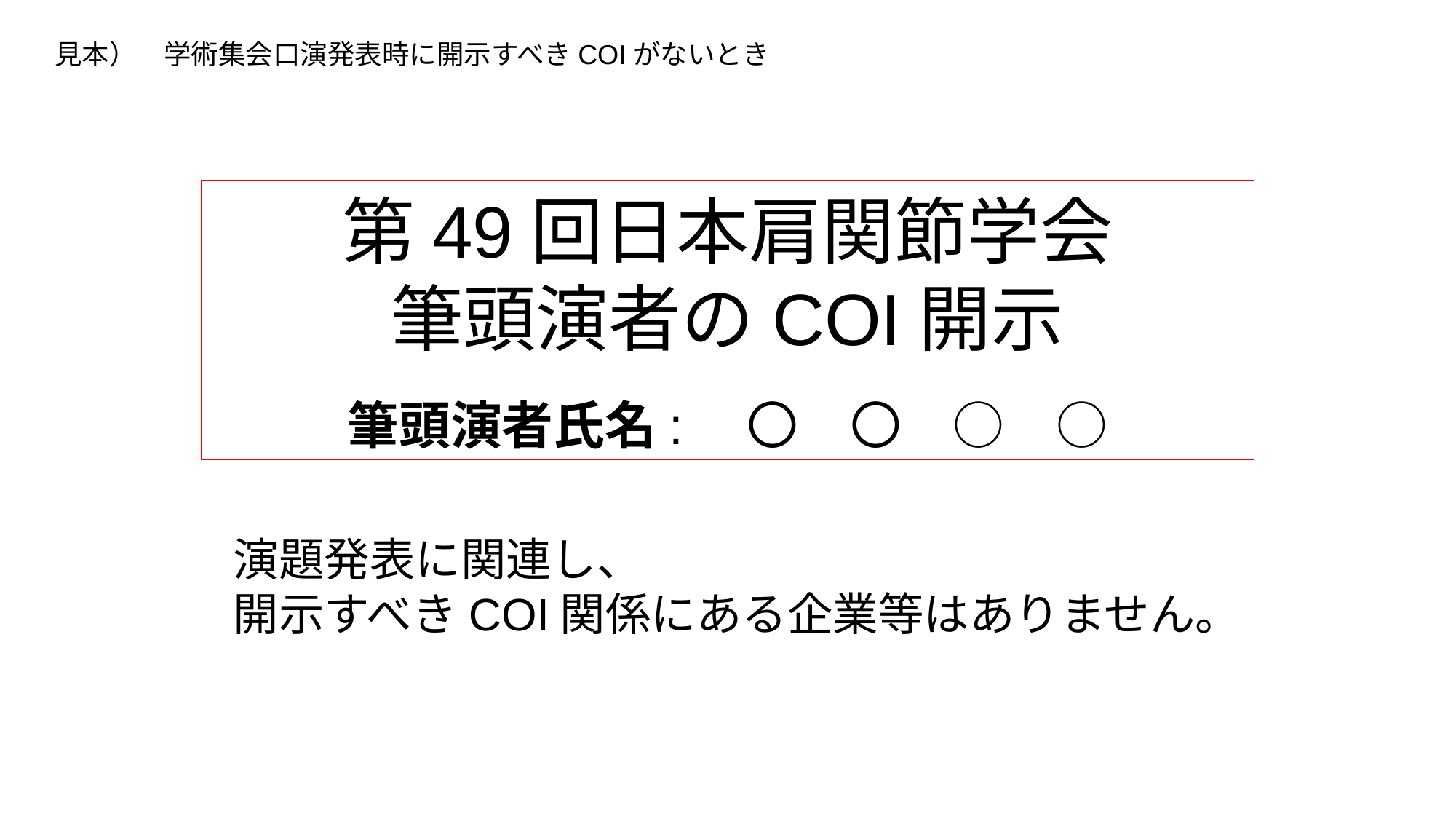

見本）　学術集会口演発表時に開示すべきCOIがないとき
第49回日本肩関節学会
筆頭演者のCOI開示

筆頭演者氏名:　〇　〇　○　○
演題発表に関連し、
開示すべきCOI関係にある企業等はありません。